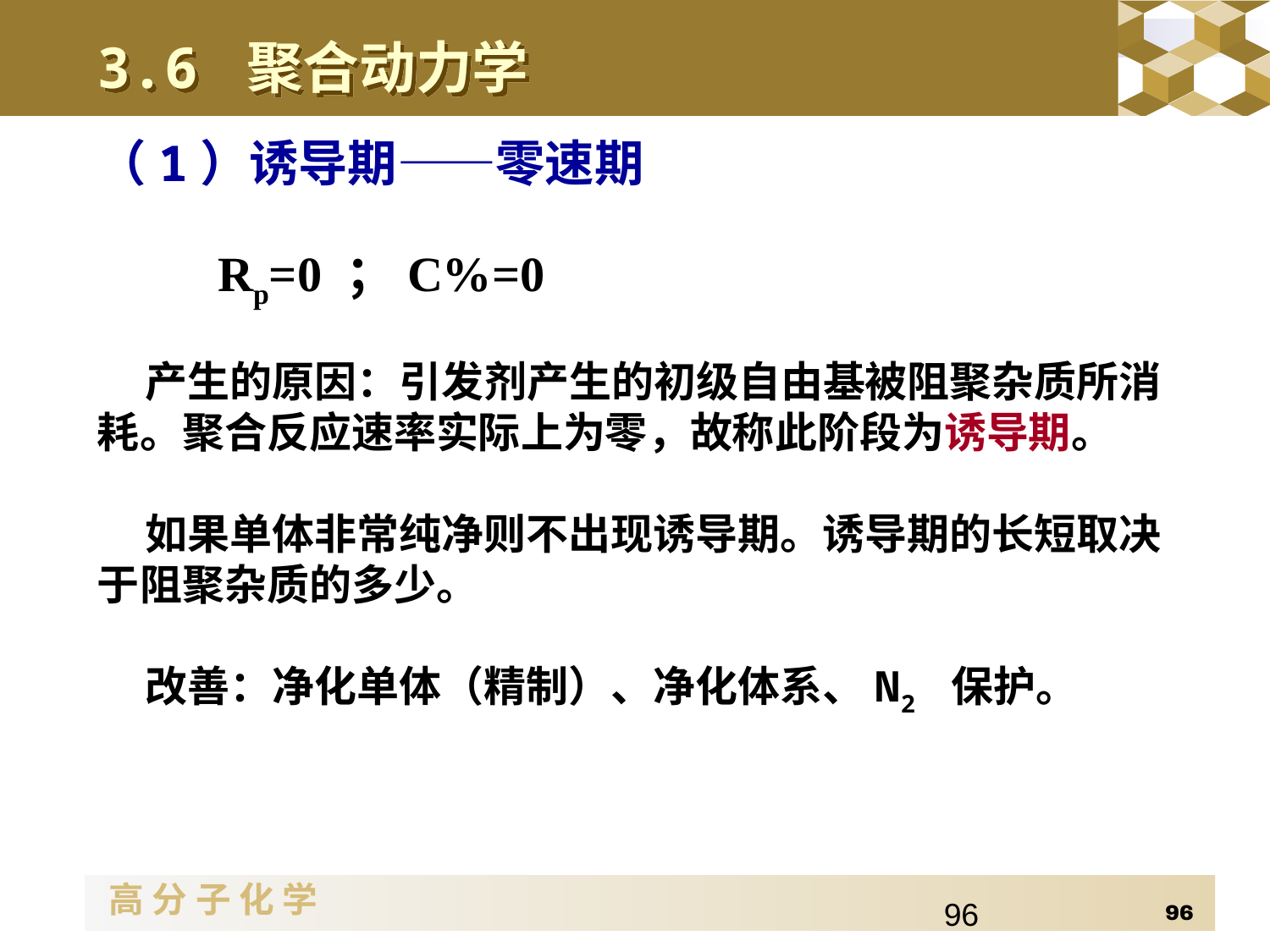

3.6 聚合动力学
（1）诱导期——零速期
Rp=0 ；C%=0
    产生的原因：引发剂产生的初级自由基被阻聚杂质所消耗。聚合反应速率实际上为零，故称此阶段为诱导期。

    如果单体非常纯净则不出现诱导期。诱导期的长短取决于阻聚杂质的多少。

    改善：净化单体（精制）、净化体系、N2 保护。
96